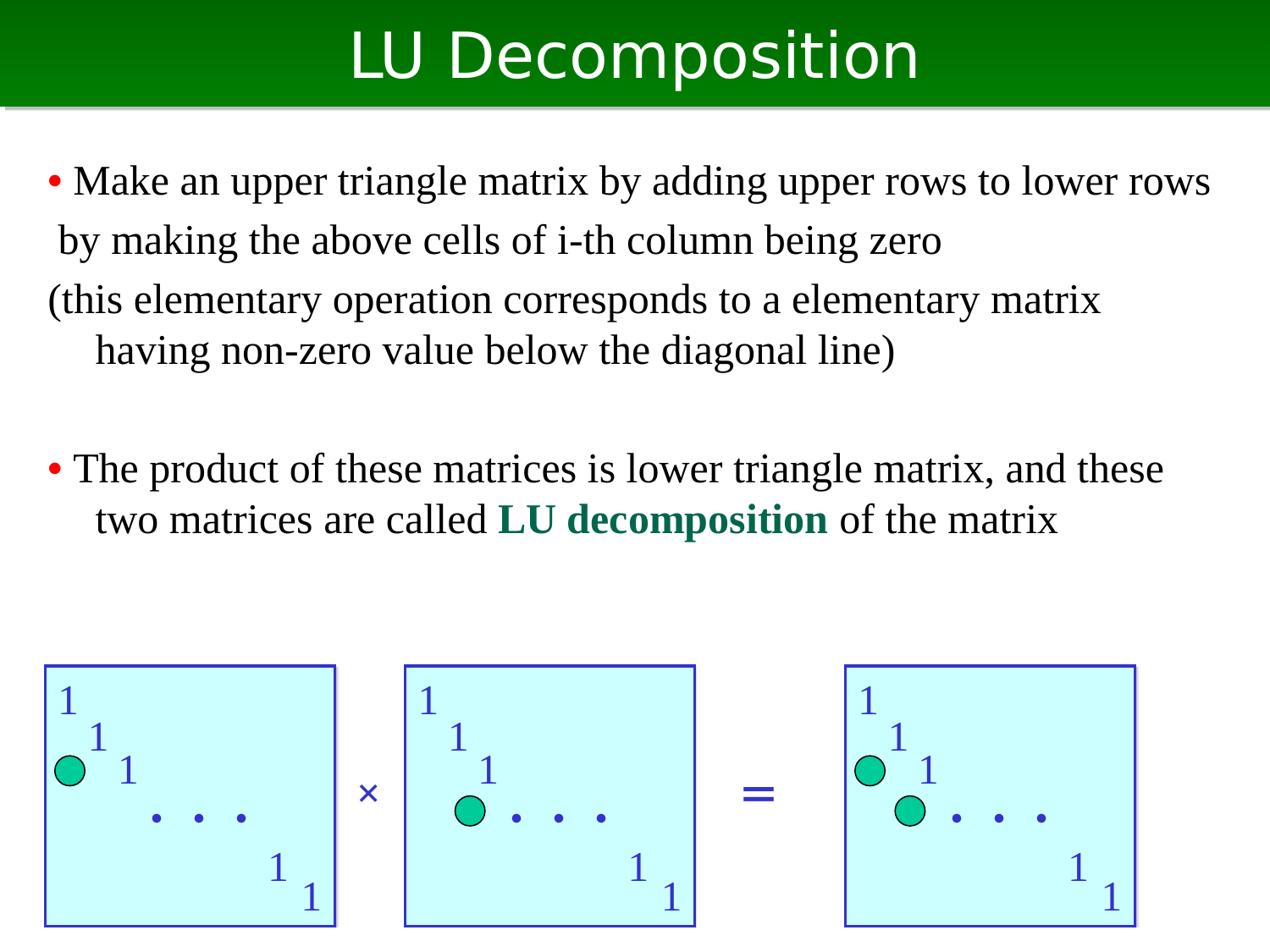

# LU Decomposition
• Make an upper triangle matrix by adding upper rows to lower rows
 by making the above cells of i-th column being zero
(this elementary operation corresponds to a elementary matrix having non-zero value below the diagonal line)

• The product of these matrices is lower triangle matrix, and these two matrices are called LU decomposition of the matrix

1

1

1
1
1
1
1
1
1

×
＝
・・・
・・・
・・・

1
1
1
1
1
1